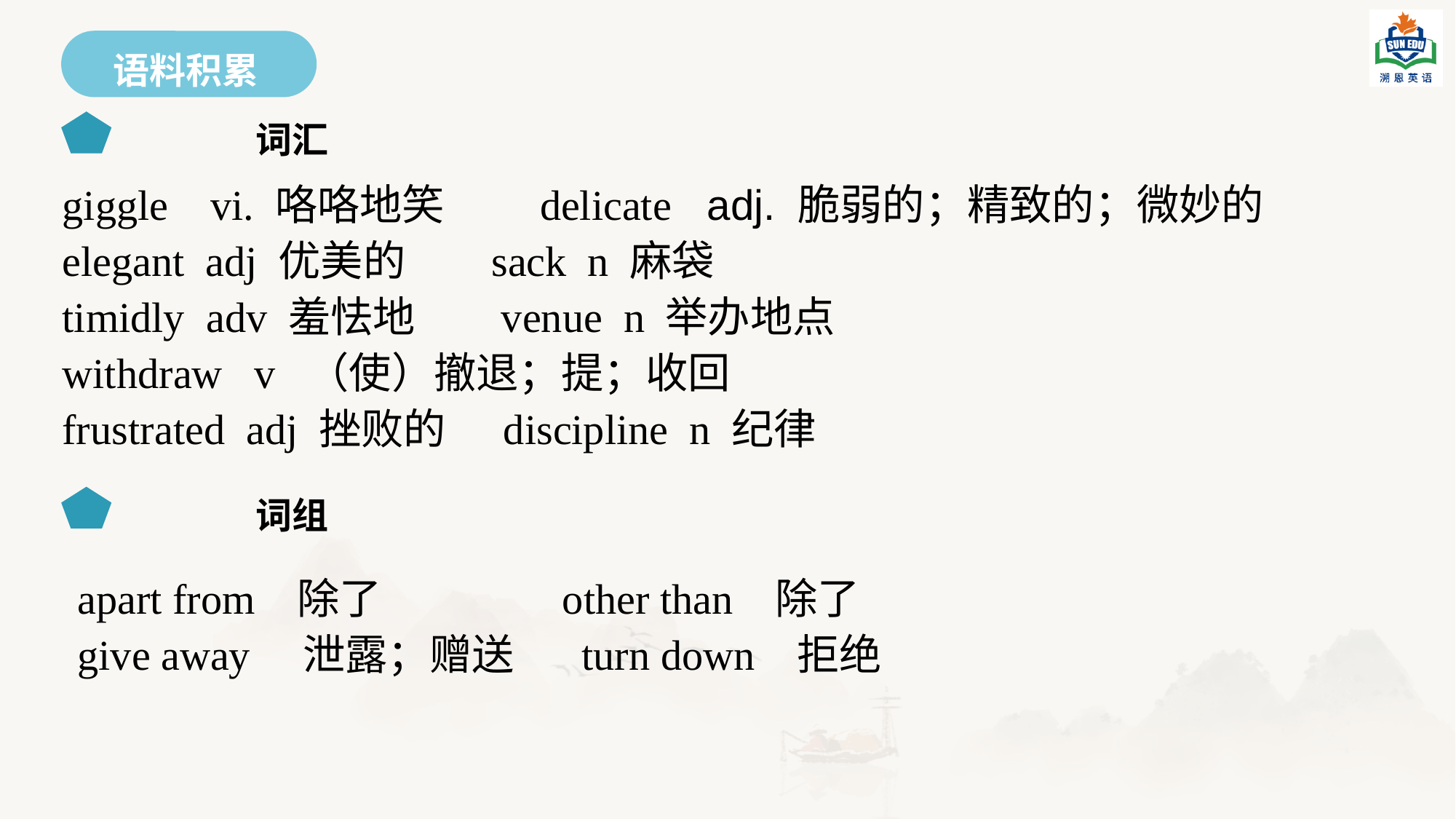

语料积累

 词汇
giggle    vi. 咯咯地笑         delicate   adj. 脆弱的；精致的；微妙的
elegant  adj 优美的        sack  n 麻袋
timidly  adv 羞怯地        venue  n 举办地点
withdraw   v  （使）撤退；提；收回
frustrated  adj 挫败的     discipline  n 纪律

 词组
apart from   除了                  other than   除了
give away    泄露；赠送      turn down   拒绝